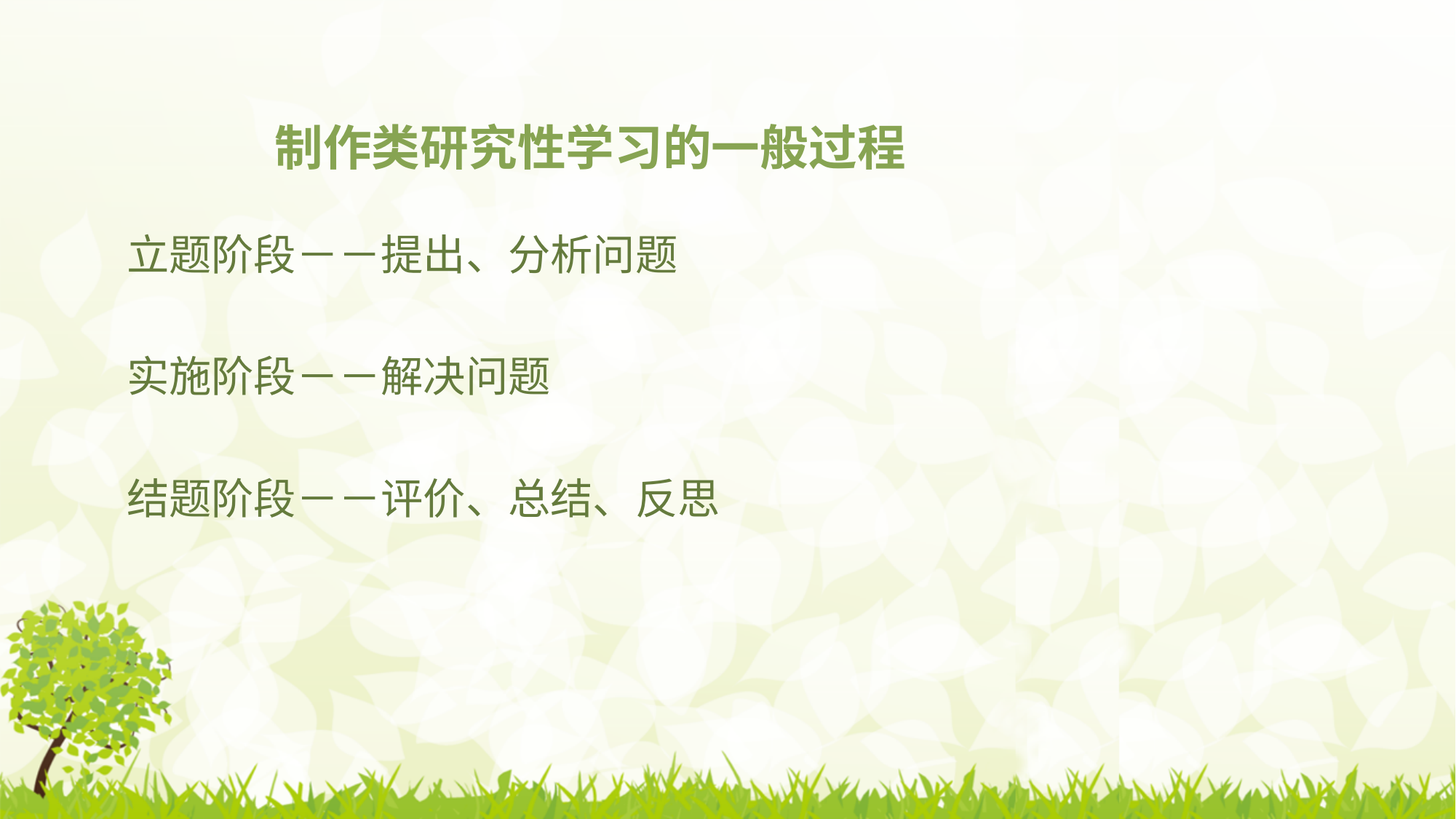

# 制作类研究性学习的一般过程
立题阶段－－提出、分析问题

实施阶段－－解决问题

结题阶段－－评价、总结、反思